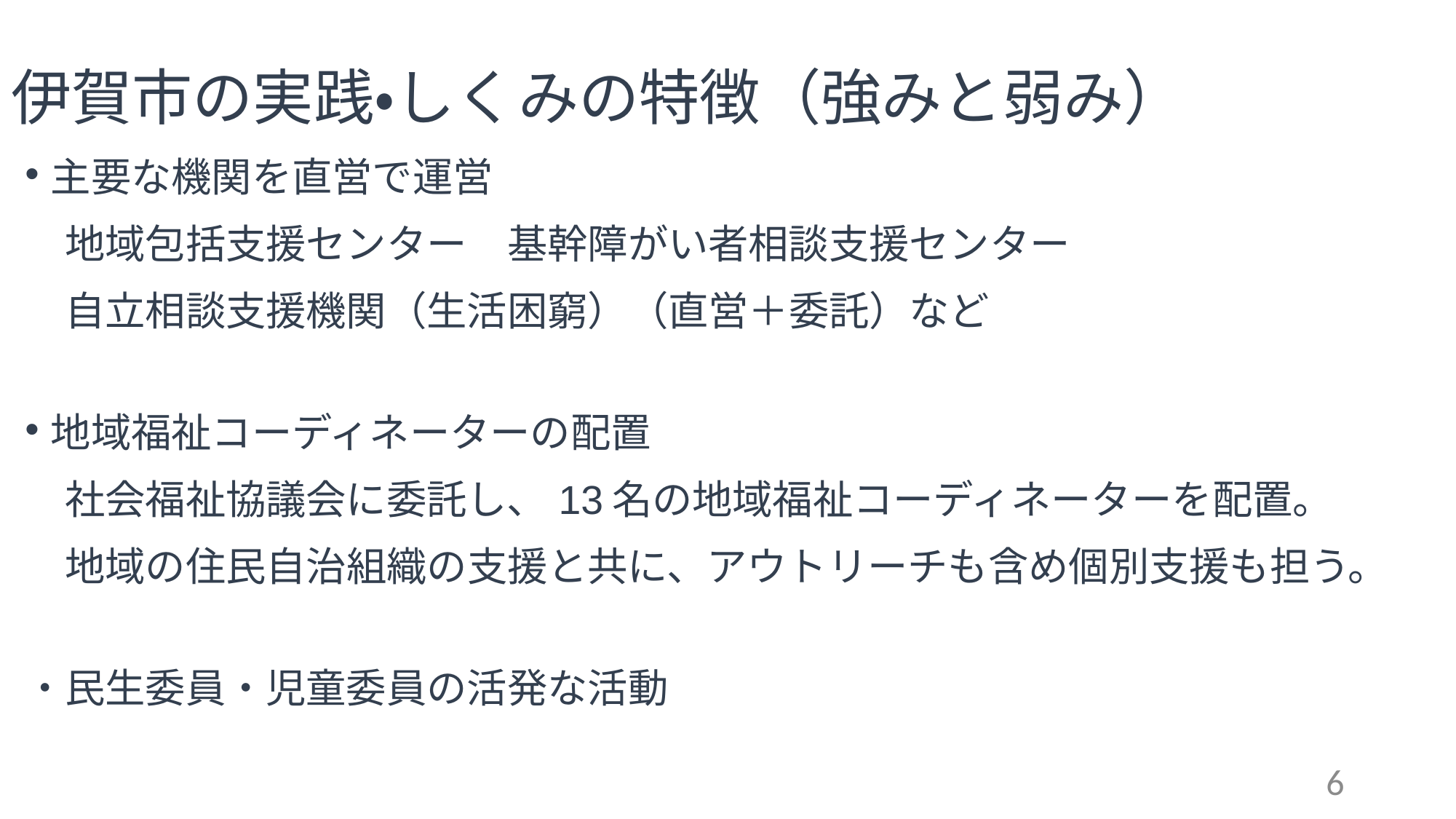

# 伊賀市の実践・しくみの特徴（強みと弱み）
主要な機関を直営で運営
　地域包括支援センター　基幹障がい者相談支援センター
　自立相談支援機関（生活困窮）（直営＋委託）など

地域福祉コーディネーターの配置
　社会福祉協議会に委託し、13名の地域福祉コーディネーターを配置。
　地域の住民自治組織の支援と共に、アウトリーチも含め個別支援も担う。

・民生委員・児童委員の活発な活動

6